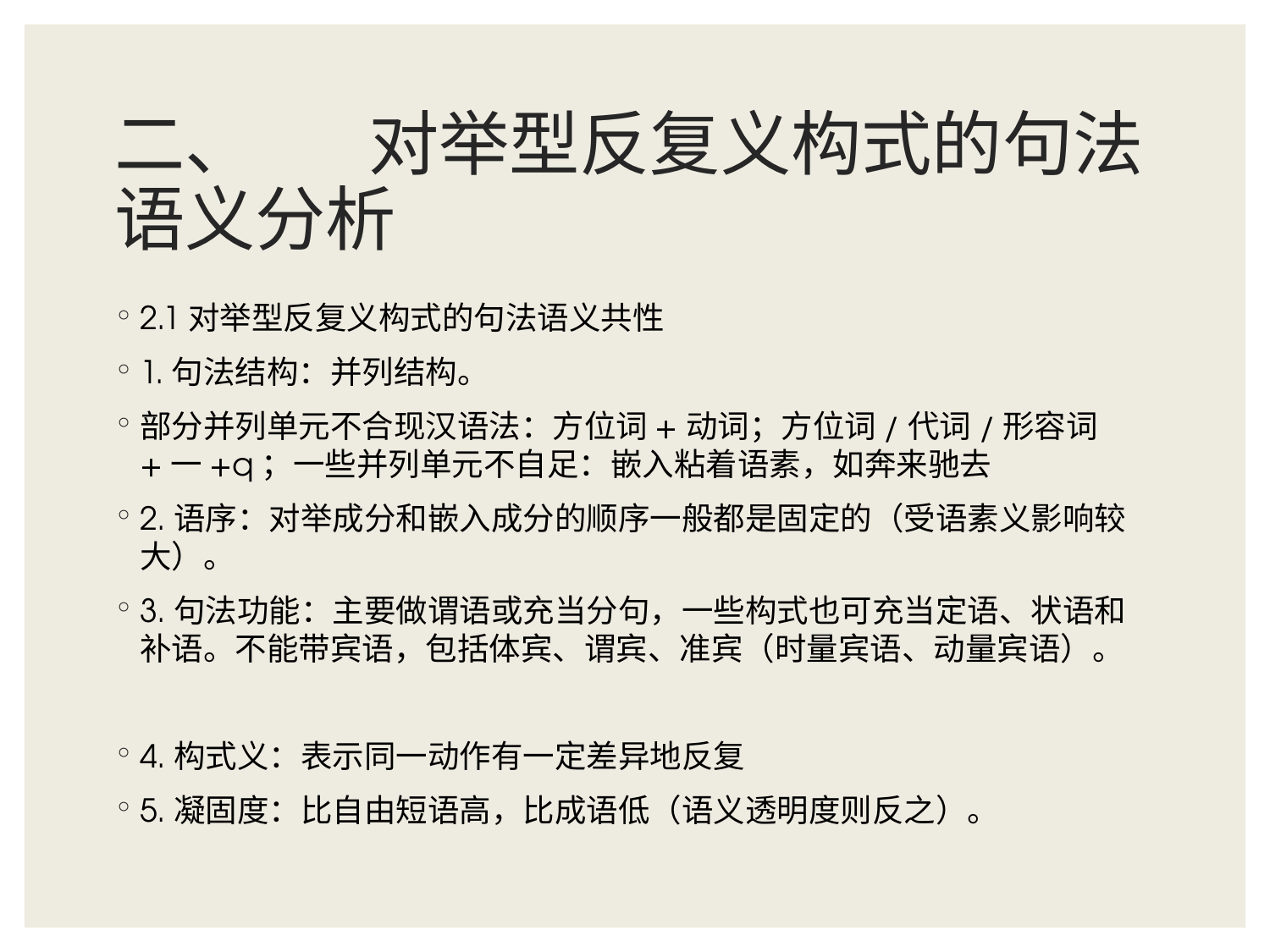

# 二、	对举型反复义构式的句法语义分析
2.1对举型反复义构式的句法语义共性
1.句法结构：并列结构。
部分并列单元不合现汉语法：方位词+动词；方位词/代词/形容词+一+q；一些并列单元不自足：嵌入粘着语素，如奔来驰去
2.语序：对举成分和嵌入成分的顺序一般都是固定的（受语素义影响较大）。
3.句法功能：主要做谓语或充当分句，一些构式也可充当定语、状语和补语。不能带宾语，包括体宾、谓宾、准宾（时量宾语、动量宾语）。

4.构式义：表示同一动作有一定差异地反复
5.凝固度：比自由短语高，比成语低（语义透明度则反之）。